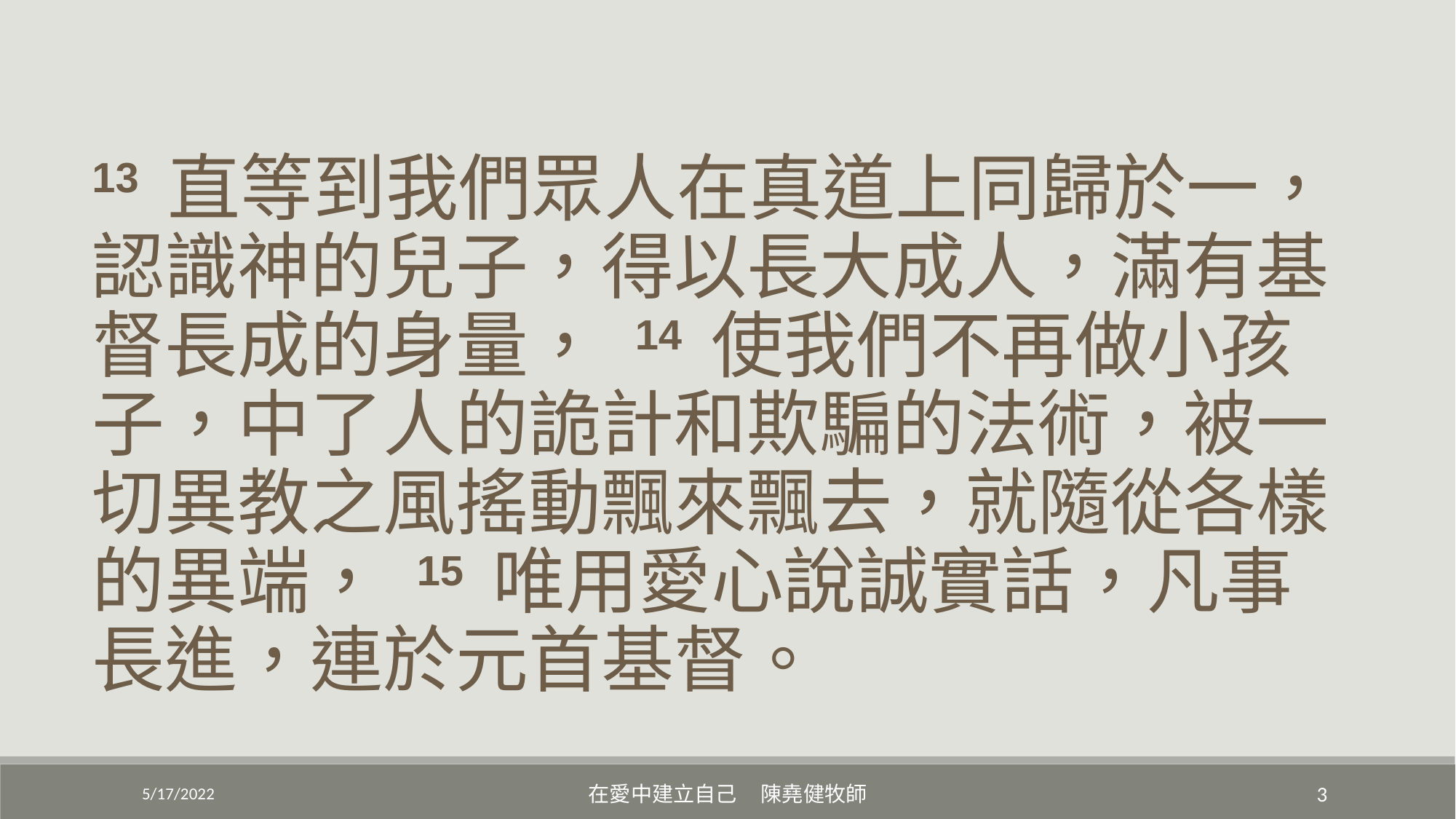

13 直等到我們眾人在真道上同歸於一，認識神的兒子，得以長大成人，滿有基督長成的身量， 14 使我們不再做小孩子，中了人的詭計和欺騙的法術，被一切異教之風搖動飄來飄去，就隨從各樣的異端， 15 唯用愛心說誠實話，凡事長進，連於元首基督。
5/17/2022
在愛中建立自己     陳堯健牧師
3